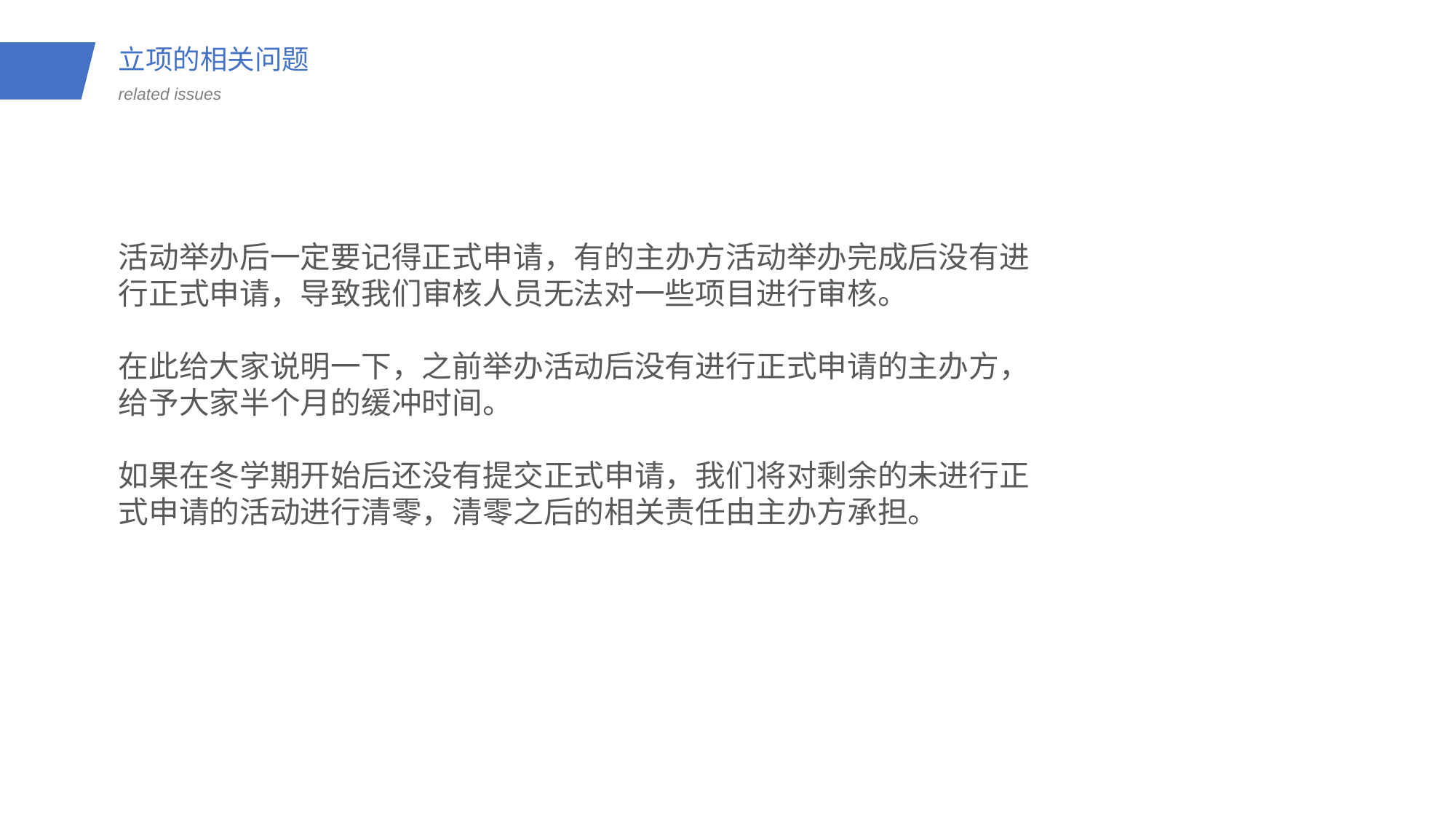

立项的相关问题
related issues
活动举办后一定要记得正式申请，有的主办方活动举办完成后没有进行正式申请，导致我们审核人员无法对一些项目进行审核。

在此给大家说明一下，之前举办活动后没有进行正式申请的主办方，给予大家半个月的缓冲时间。

如果在冬学期开始后还没有提交正式申请，我们将对剩余的未进行正式申请的活动进行清零，清零之后的相关责任由主办方承担。